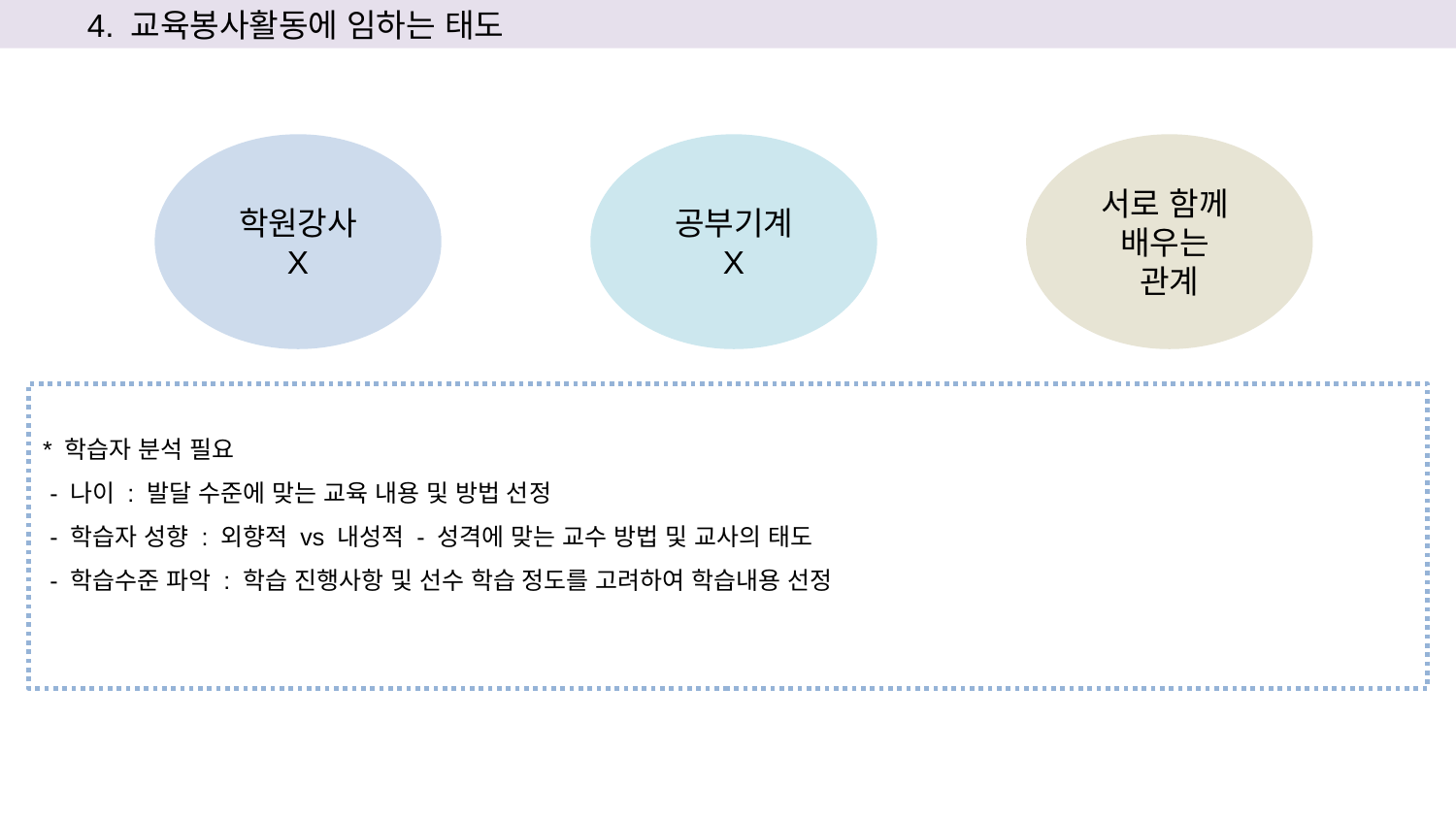

4. 교육봉사활동에 임하는 태도
학원강사
X
공부기계
X
서로 함께
배우는
관계

* 학습자 분석 필요
 - 나이 : 발달 수준에 맞는 교육 내용 및 방법 선정
 - 학습자 성향 : 외향적 vs 내성적 - 성격에 맞는 교수 방법 및 교사의 태도
 - 학습수준 파악 : 학습 진행사항 및 선수 학습 정도를 고려하여 학습내용 선정